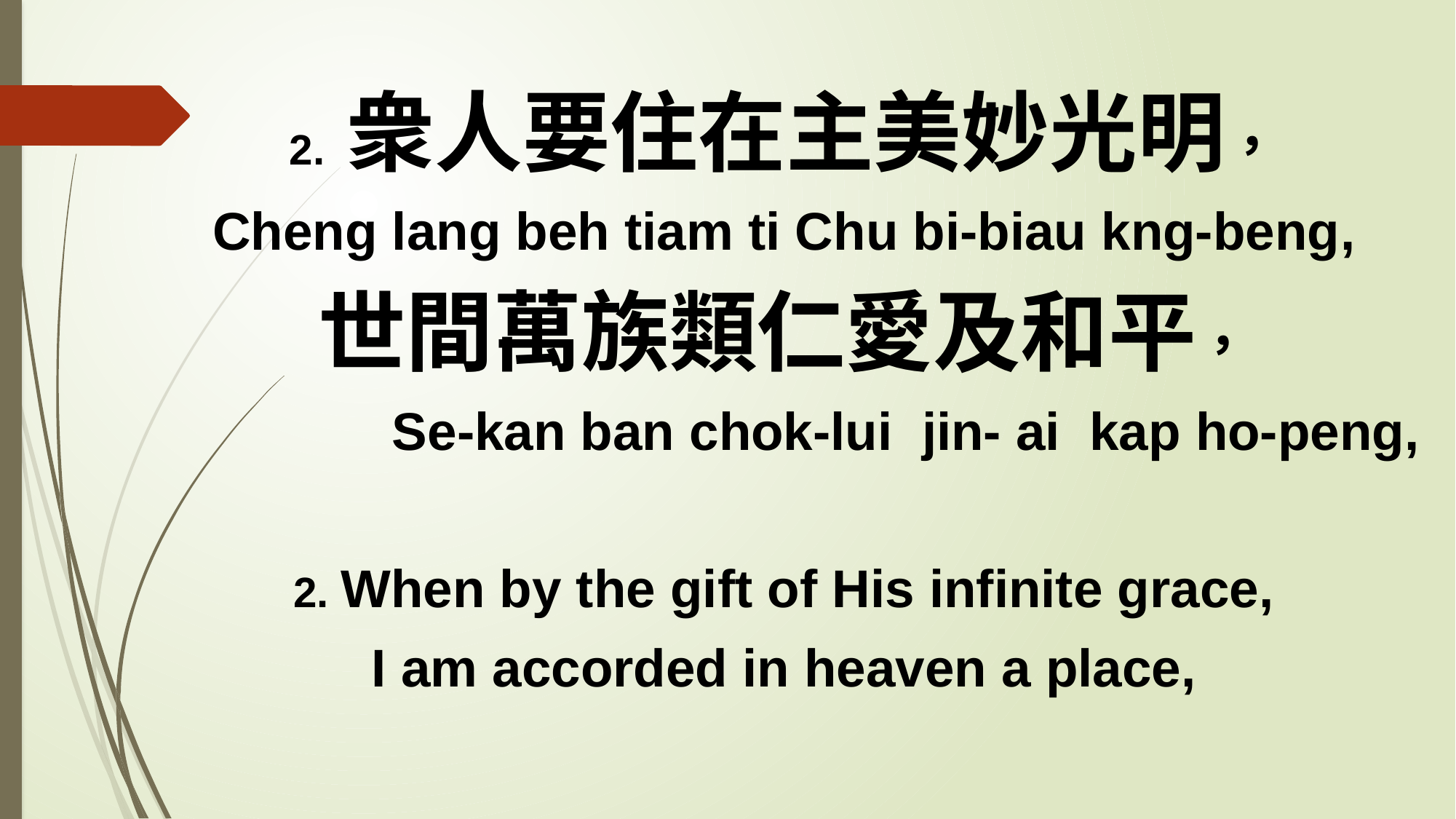

2. 衆人要住在主美妙光明，
Cheng lang beh tiam ti Chu bi-biau kng-beng,
世間萬族類仁愛及和平，
                 Se-kan ban chok-lui  jin- ai  kap ho-peng,

2. When by the gift of His infinite grace,
I am accorded in heaven a place,